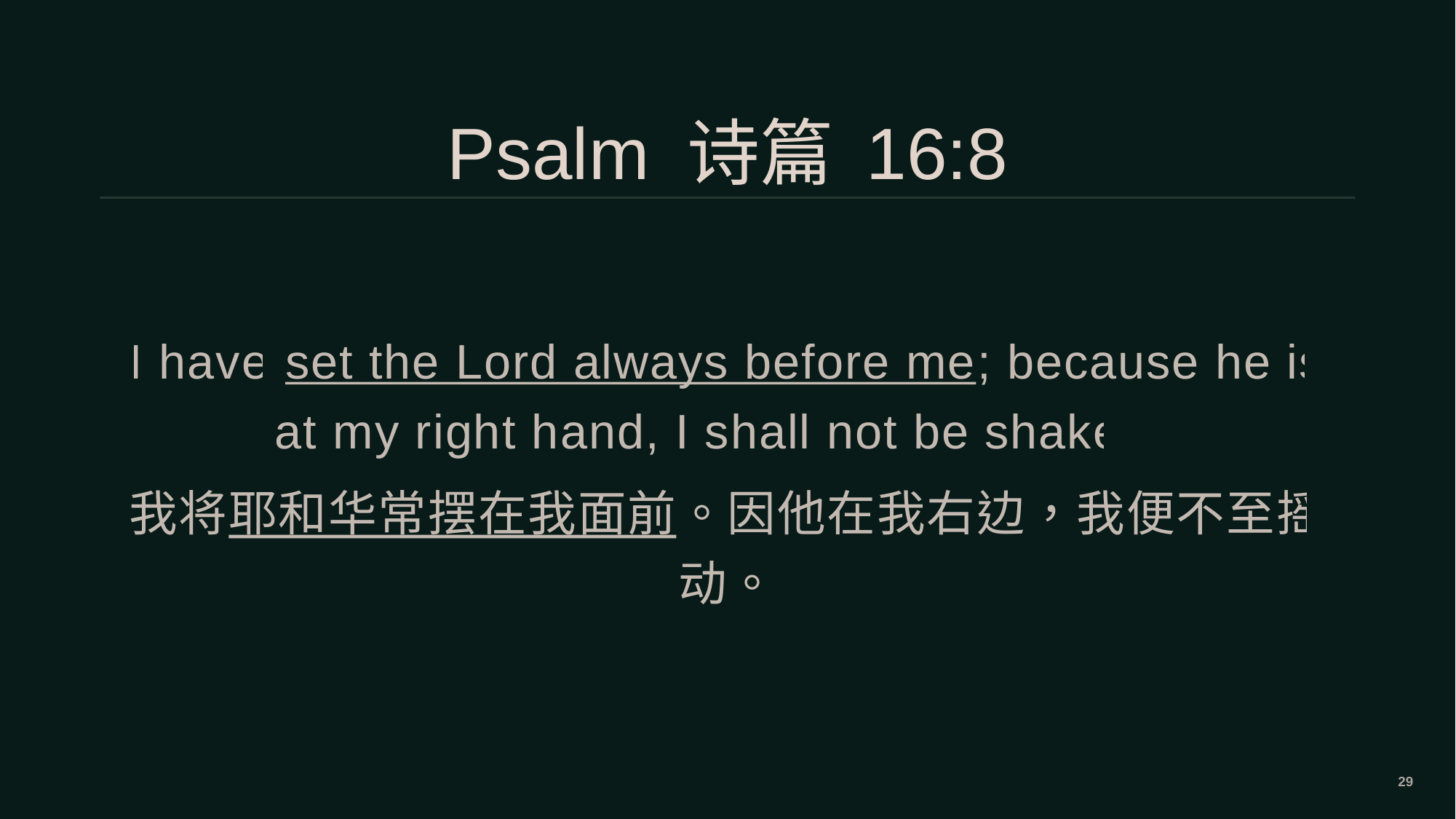

Psalm 诗篇 16:8
I have set the Lord always before me; because he is at my right hand, I shall not be shaken.
我将耶和华常摆在我面前。因他在我右边，我便不至摇动。
29